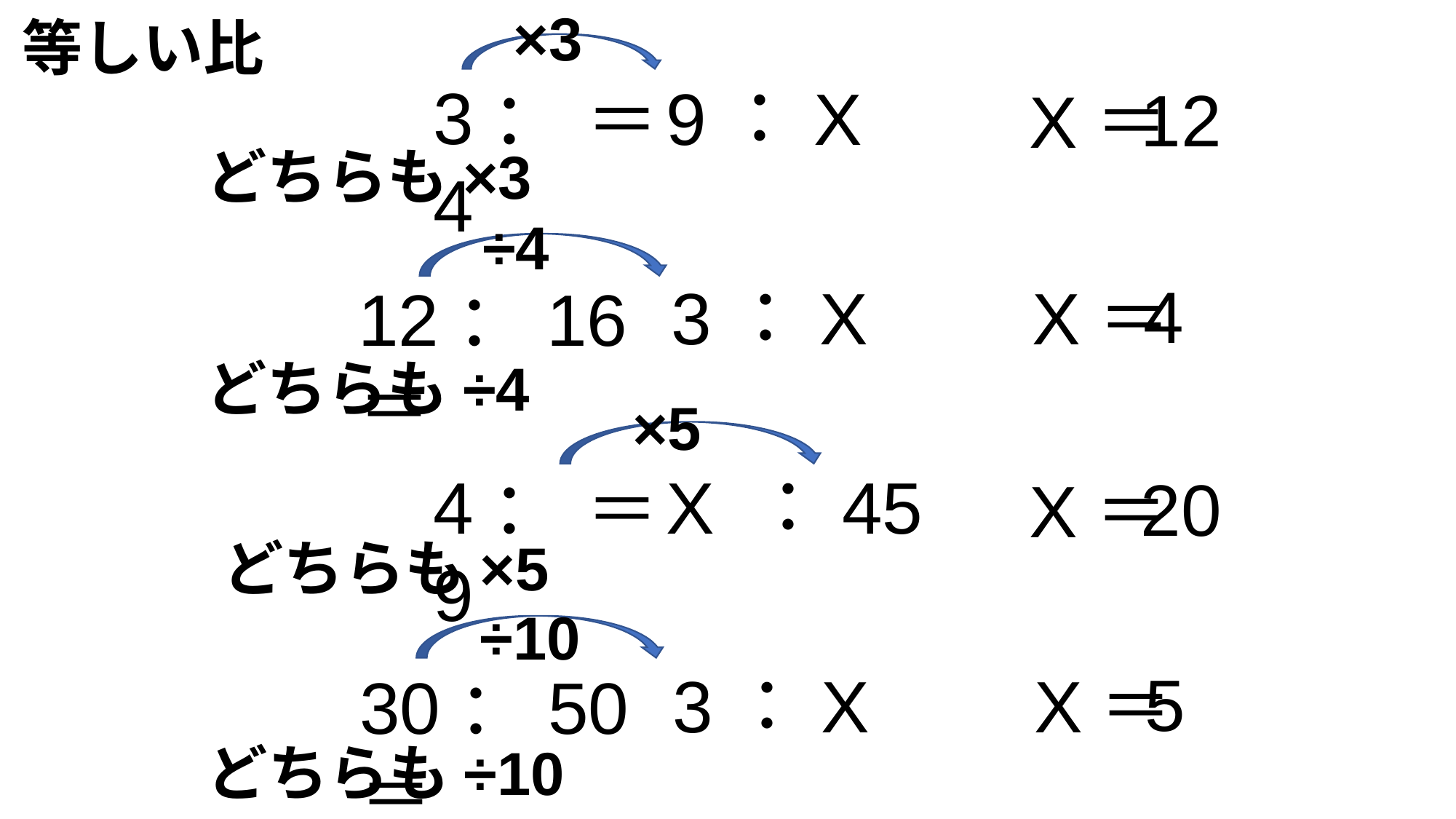

×3
等しい比

3：4
9：X
＝
12
X＝
どちらも×3
÷4

4
3：X
X＝
12：16＝
どちらも÷4
×5

4：9
X ：45
＝
20
X＝
どちらも×5
÷10

5
3：X
X＝
30：50＝
どちらも÷10